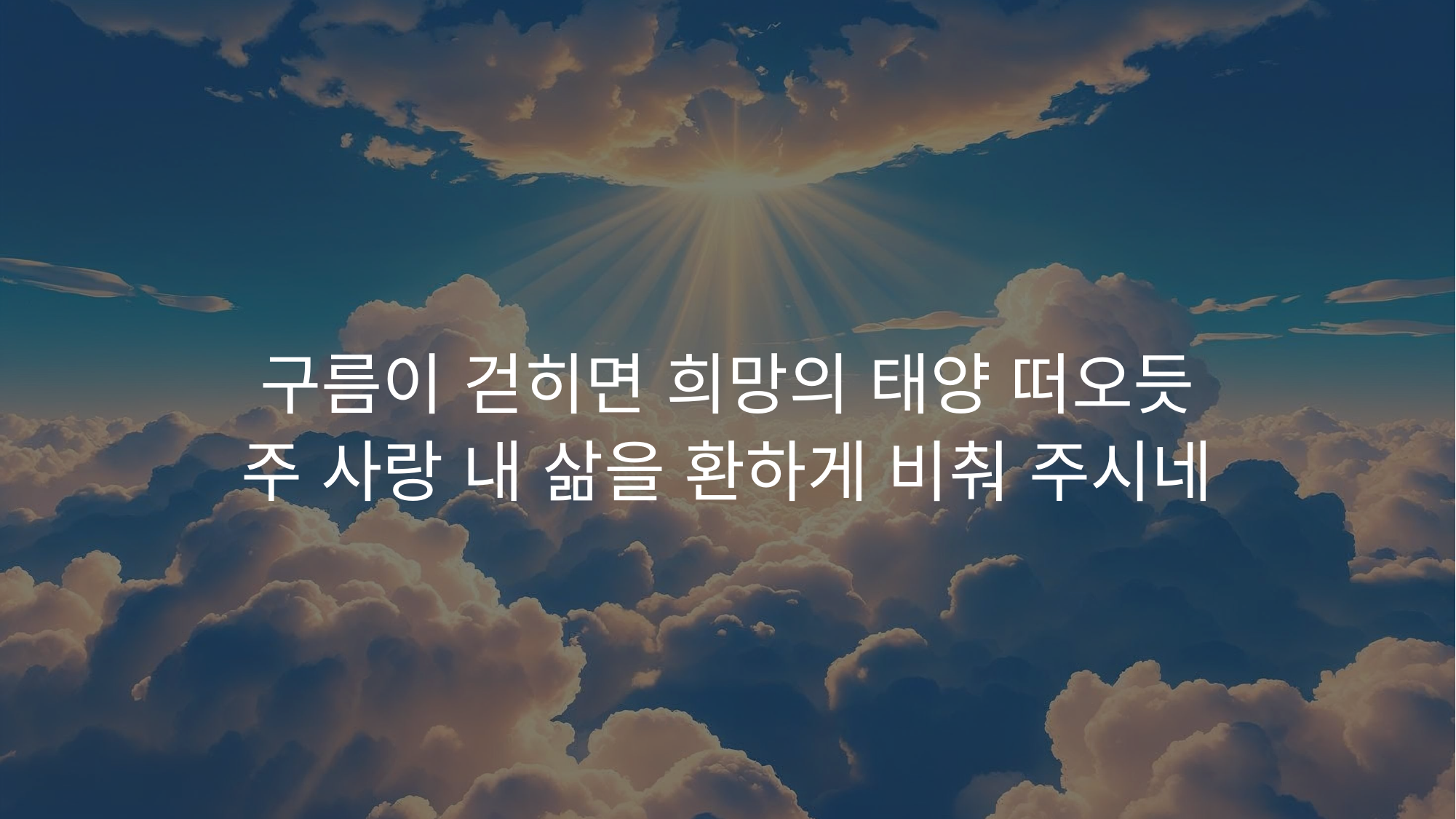

구름이 걷히면 희망의 태양 떠오듯
주 사랑 내 삶을 환하게 비춰 주시네